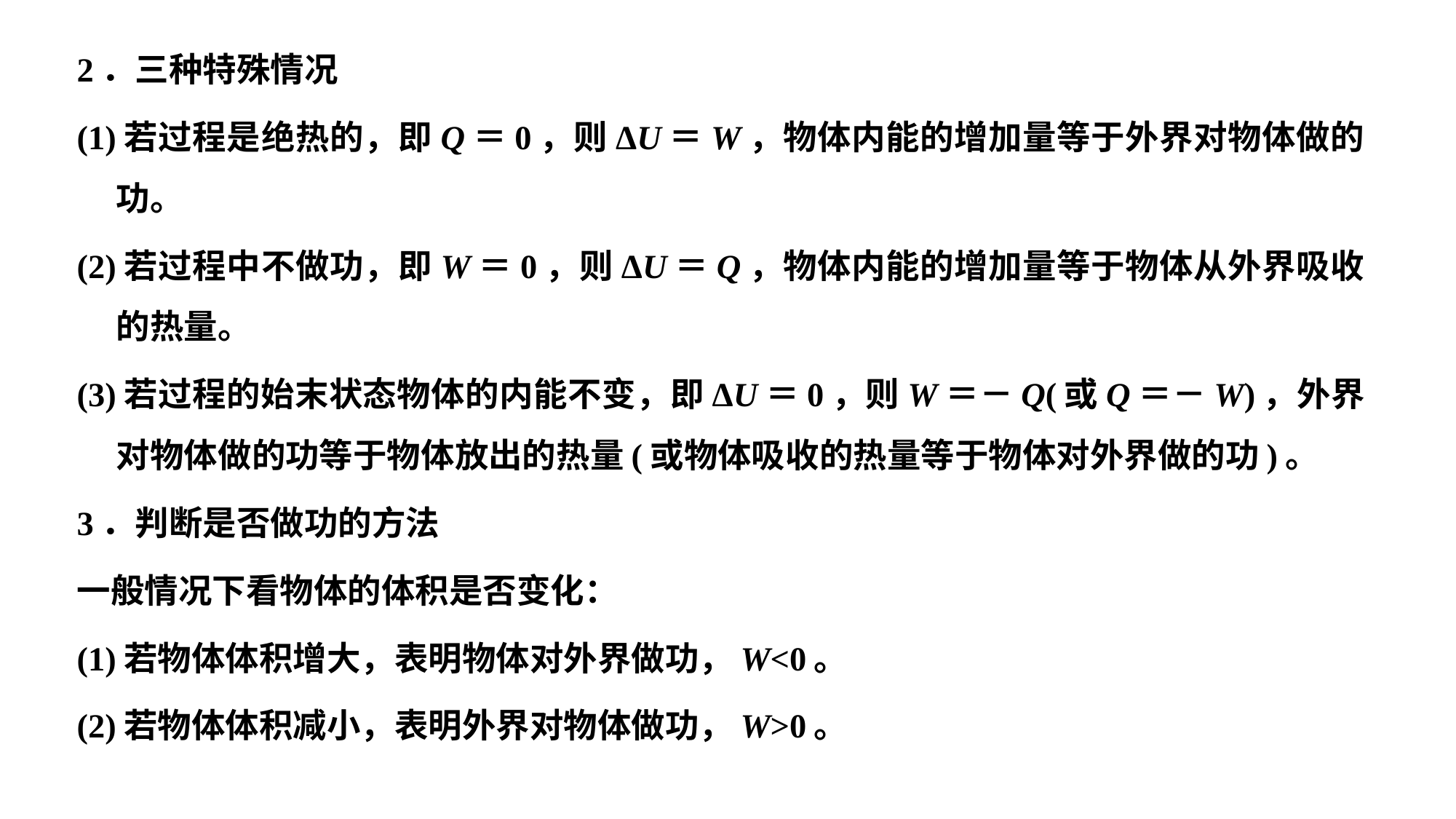

2．三种特殊情况
(1)若过程是绝热的，即Q＝0，则ΔU＝W，物体内能的增加量等于外界对物体做的功。
(2)若过程中不做功，即W＝0，则ΔU＝Q，物体内能的增加量等于物体从外界吸收的热量。
(3)若过程的始末状态物体的内能不变，即ΔU＝0，则W＝－Q(或Q＝－W)，外界对物体做的功等于物体放出的热量(或物体吸收的热量等于物体对外界做的功)。
3．判断是否做功的方法
一般情况下看物体的体积是否变化：
(1)若物体体积增大，表明物体对外界做功，W<0。
(2)若物体体积减小，表明外界对物体做功，W>0。